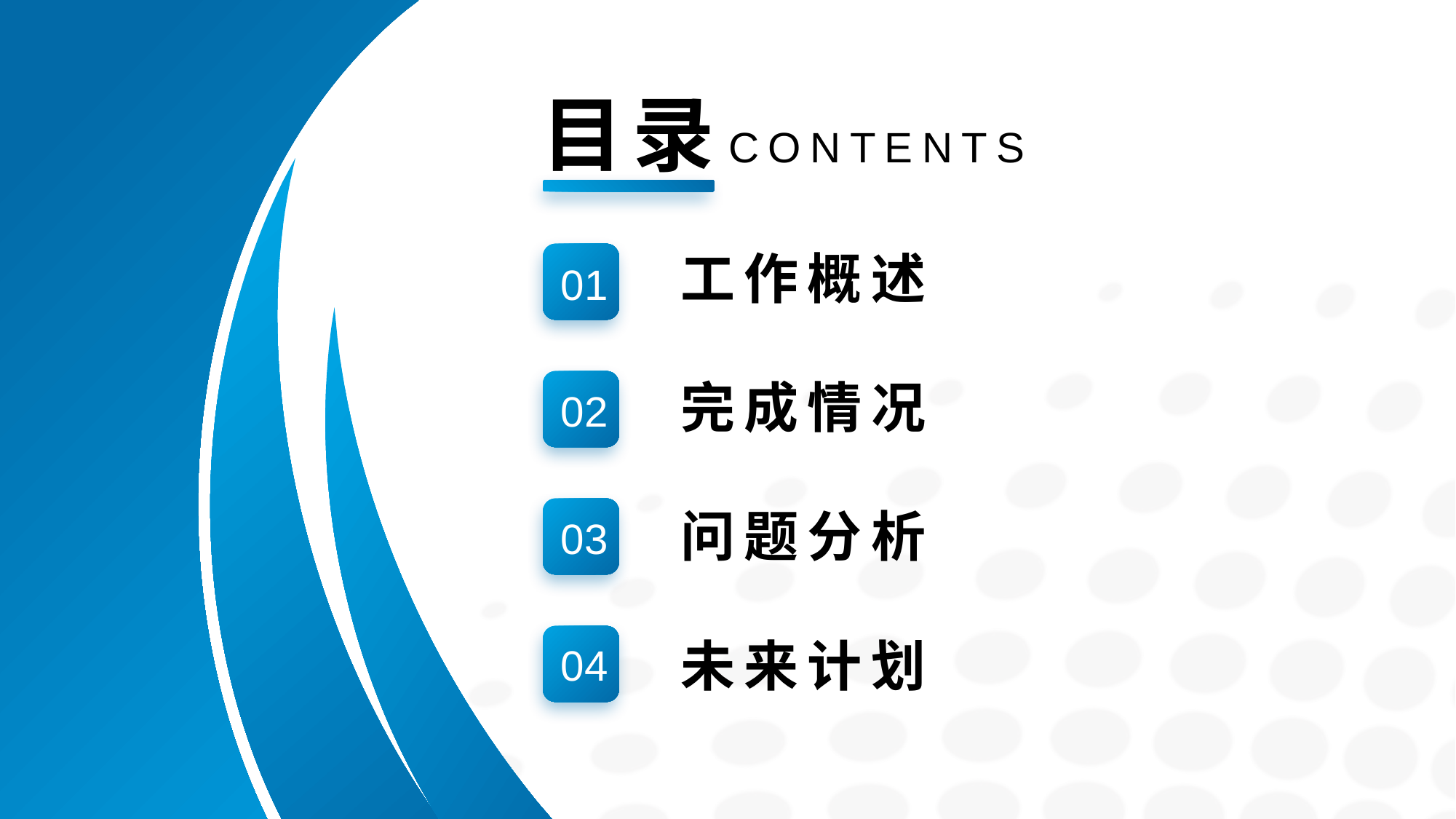

https://www.ypppt.com/
目录

CONTENTS

工作概述

01
完成情况

02
问题分析

03

未来计划
04